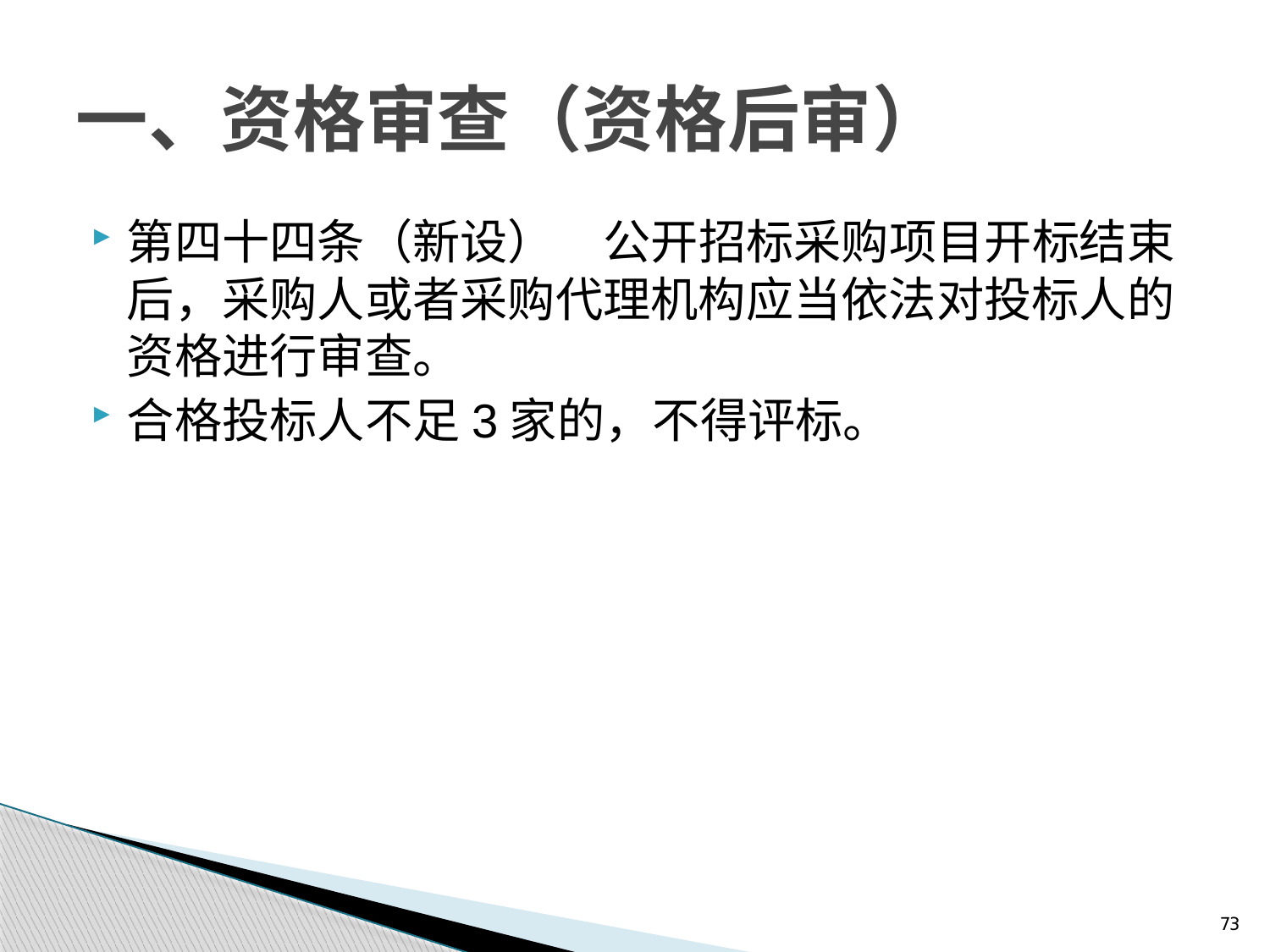

# 一、资格审查（资格后审）
第四十四条（新设）　公开招标采购项目开标结束后，采购人或者采购代理机构应当依法对投标人的资格进行审查。
合格投标人不足3家的，不得评标。

73